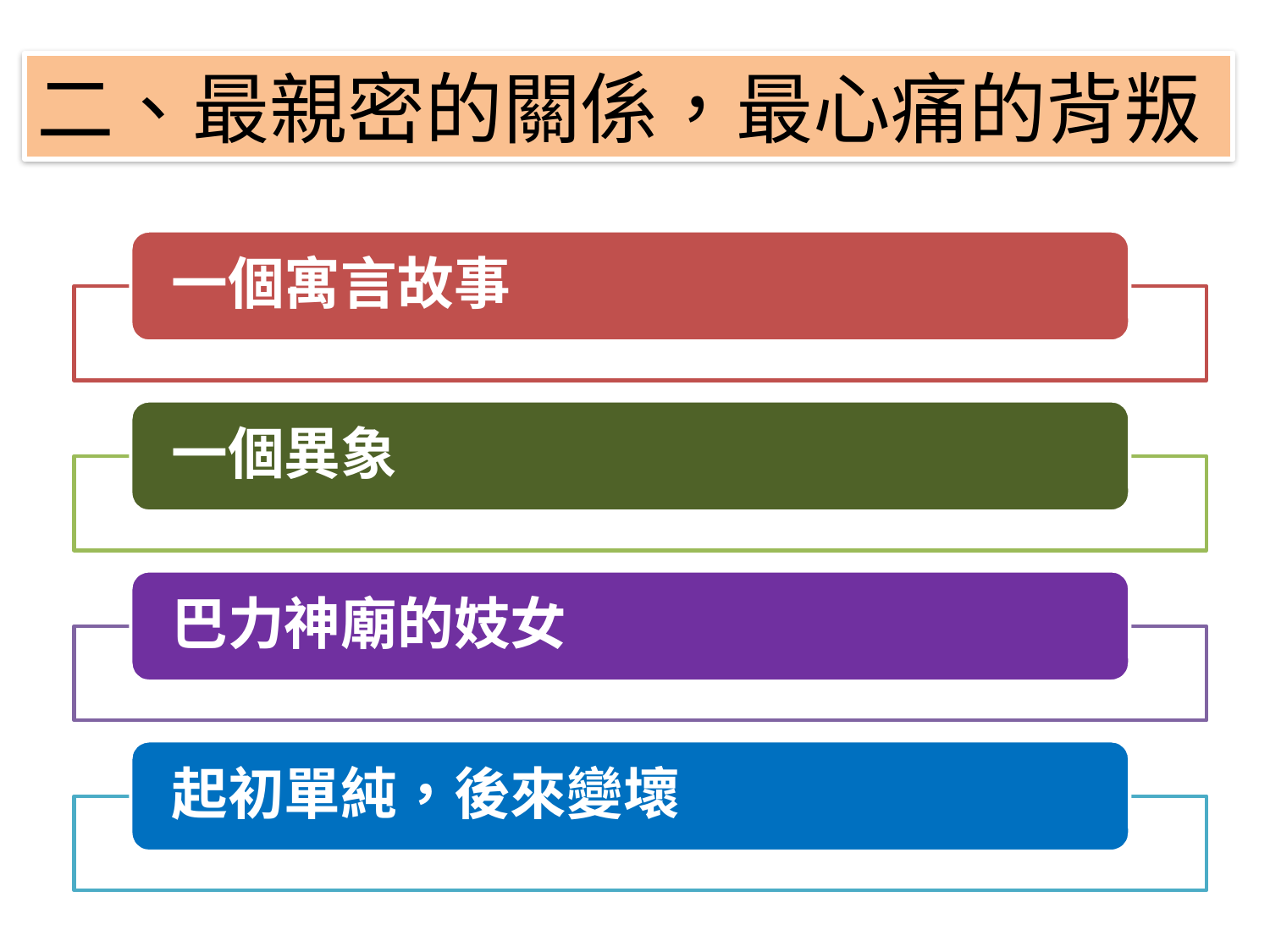

二、最親密的關係，最心痛的背叛
一個寓言故事
一個異象
巴力神廟的妓女
起初單純，後來變壞